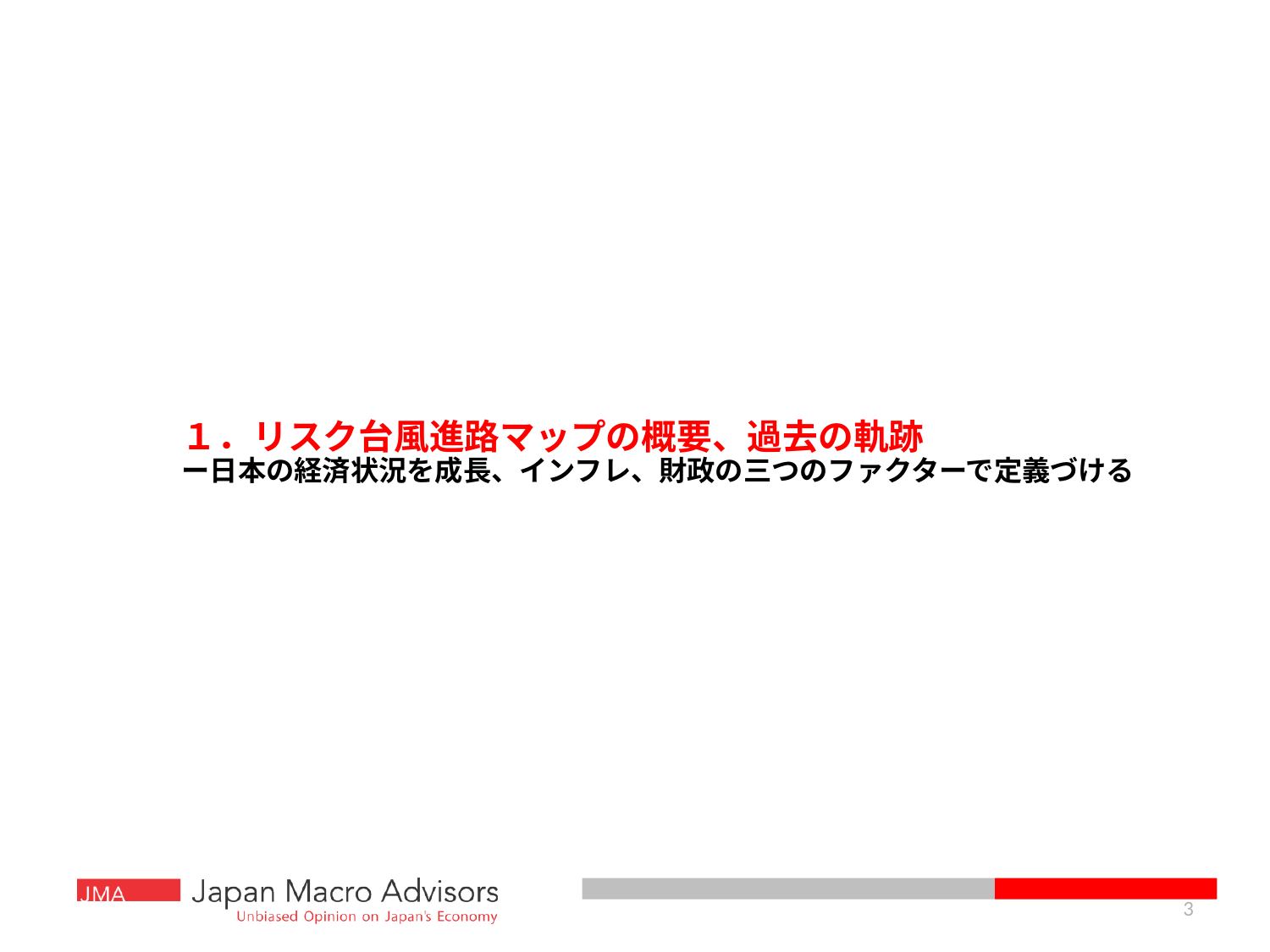

１．リスク台風進路マップの概要、過去の軌跡
ー日本の経済状況を成長、インフレ、財政の三つのファクターで定義づける

3